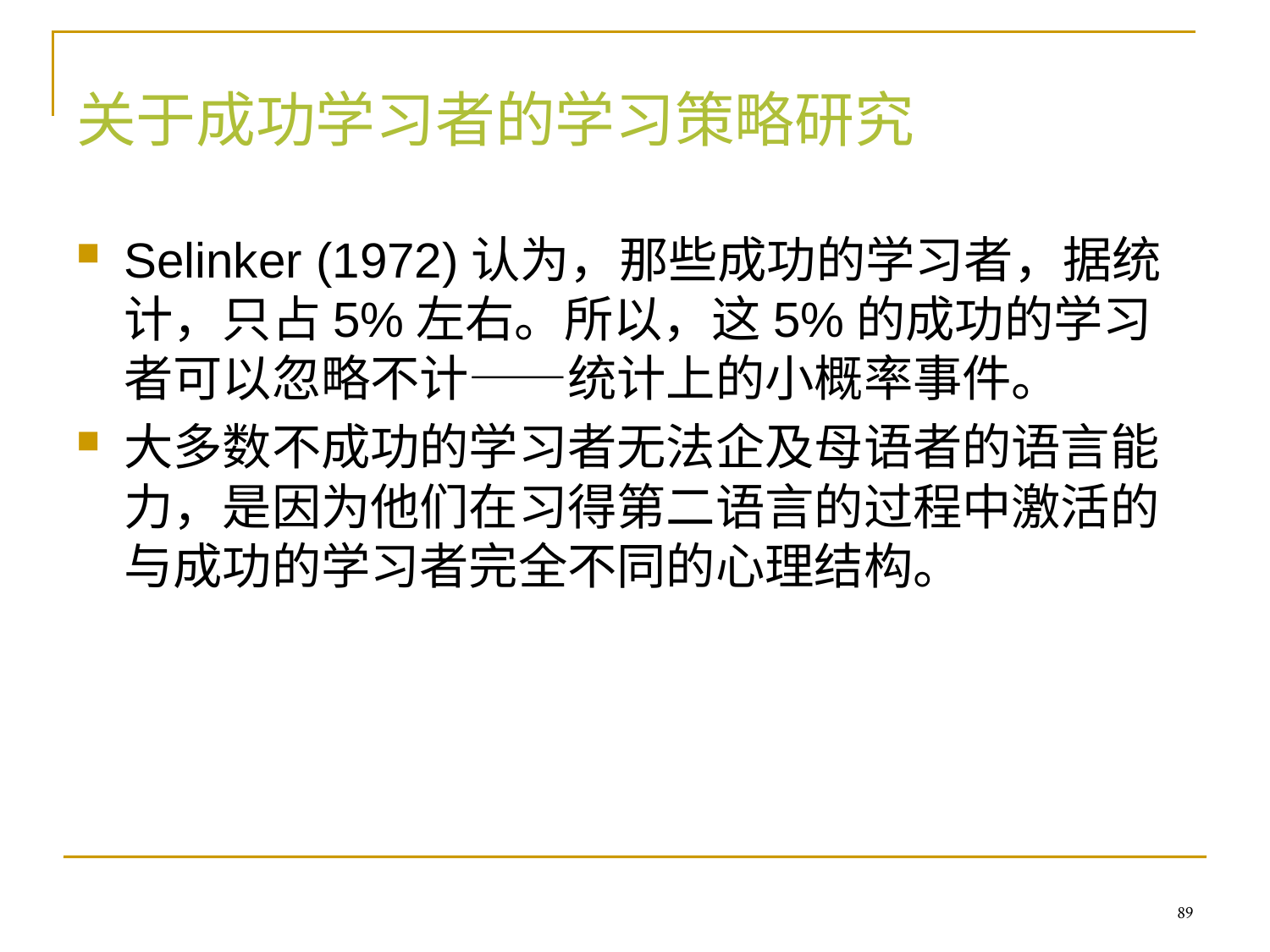

# 关于成功学习者的学习策略研究
Selinker (1972)认为，那些成功的学习者，据统计，只占5%左右。所以，这5%的成功的学习者可以忽略不计——统计上的小概率事件。
大多数不成功的学习者无法企及母语者的语言能力，是因为他们在习得第二语言的过程中激活的与成功的学习者完全不同的心理结构。

89